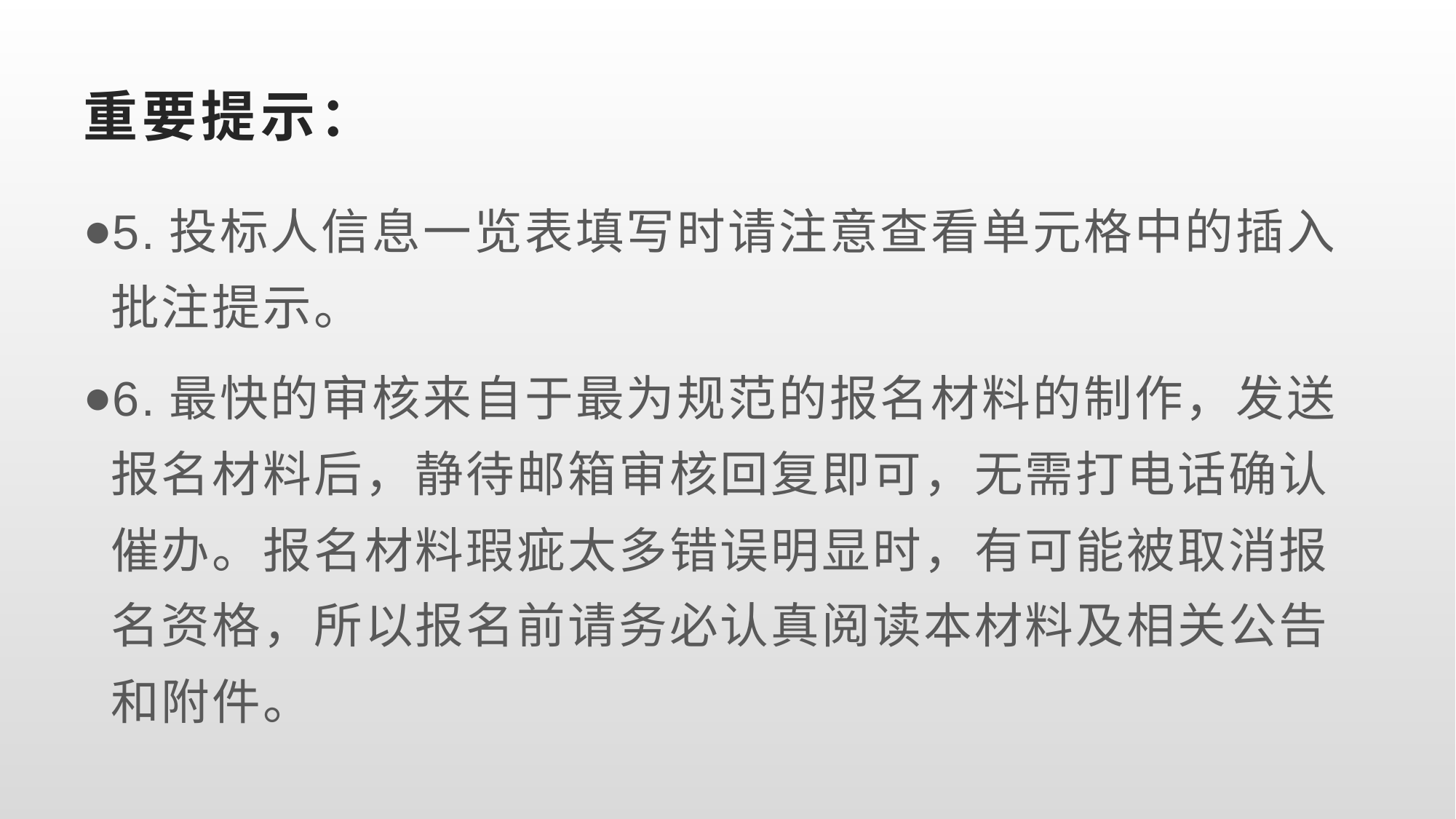

# 重要提示：
5.投标人信息一览表填写时请注意查看单元格中的插入批注提示。
6.最快的审核来自于最为规范的报名材料的制作，发送报名材料后，静待邮箱审核回复即可，无需打电话确认催办。报名材料瑕疵太多错误明显时，有可能被取消报名资格，所以报名前请务必认真阅读本材料及相关公告和附件。